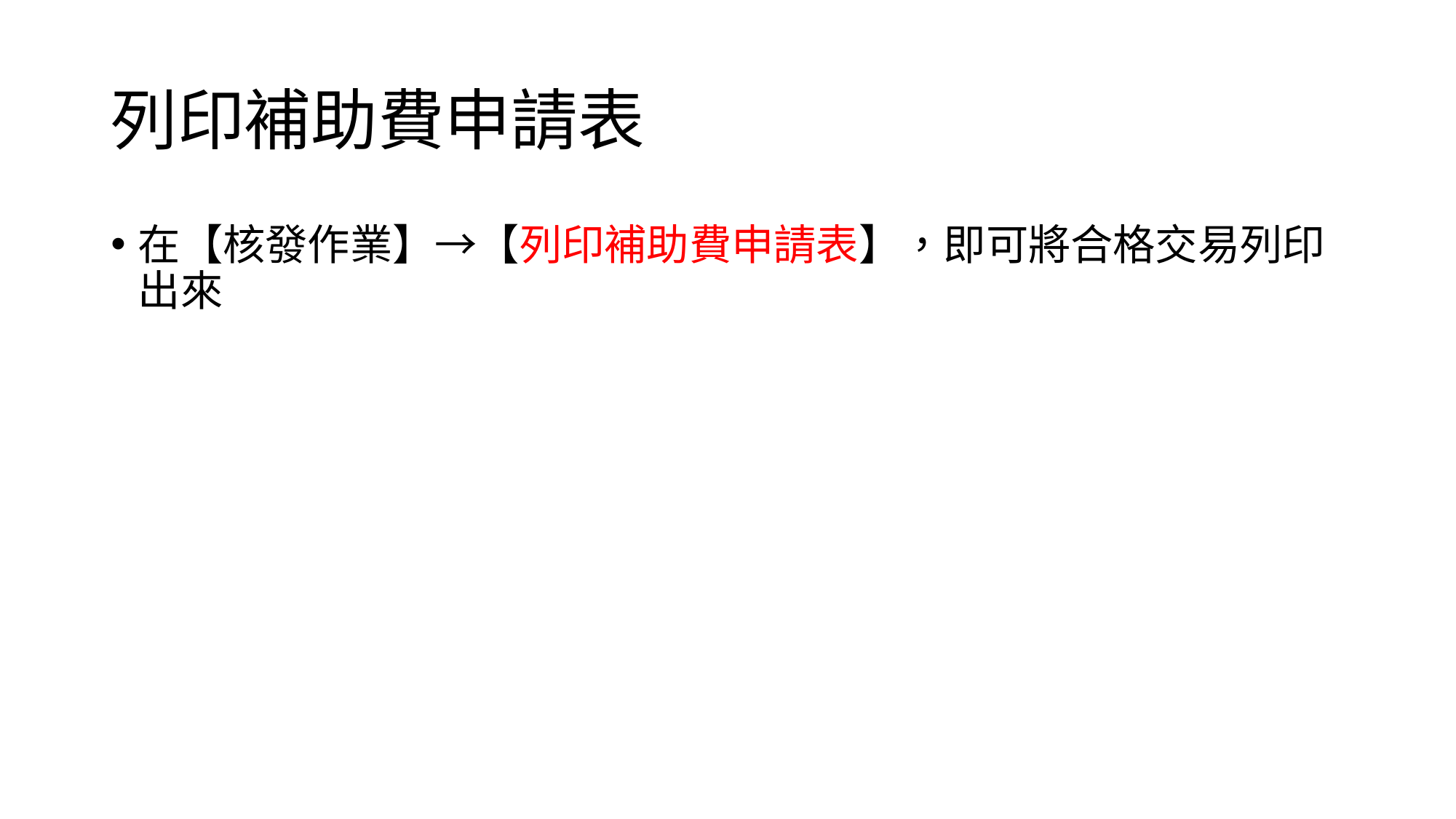

# 列印補助費申請表
在【核發作業】→【列印補助費申請表】，即可將合格交易列印出來